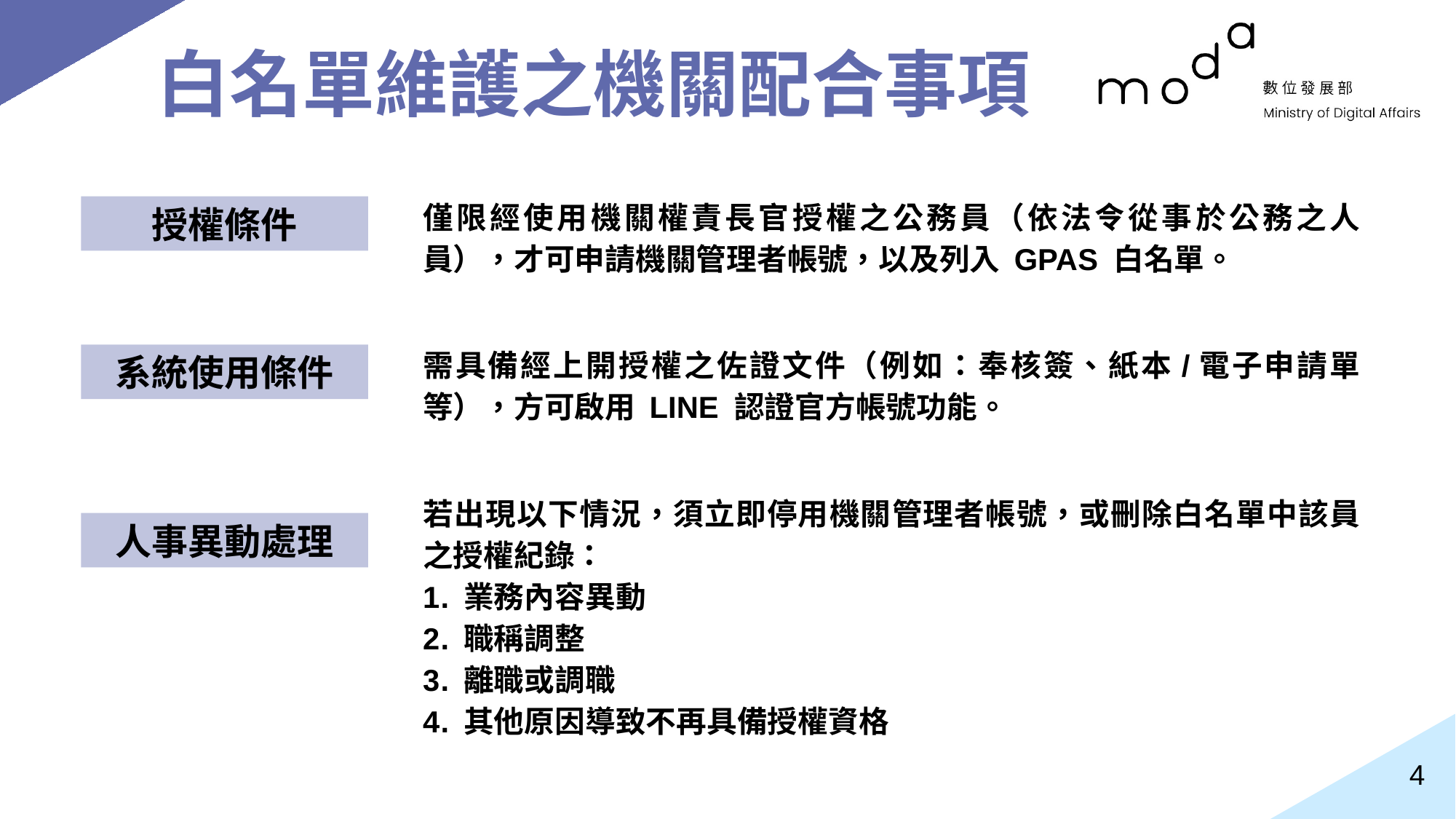

# 白名單維護之機關配合事項
僅限經使用機關權責長官授權之公務員（依法令從事於公務之人員），才可申請機關管理者帳號，以及列入 GPAS 白名單。
授權條件
需具備經上開授權之佐證文件（例如：奉核簽、紙本/電子申請單等），方可啟用 LINE 認證官方帳號功能。
系統使用條件
若出現以下情況，須立即停用機關管理者帳號，或刪除白名單中該員之授權紀錄：
業務內容異動
職稱調整
離職或調職
其他原因導致不再具備授權資格
人事異動處理
4